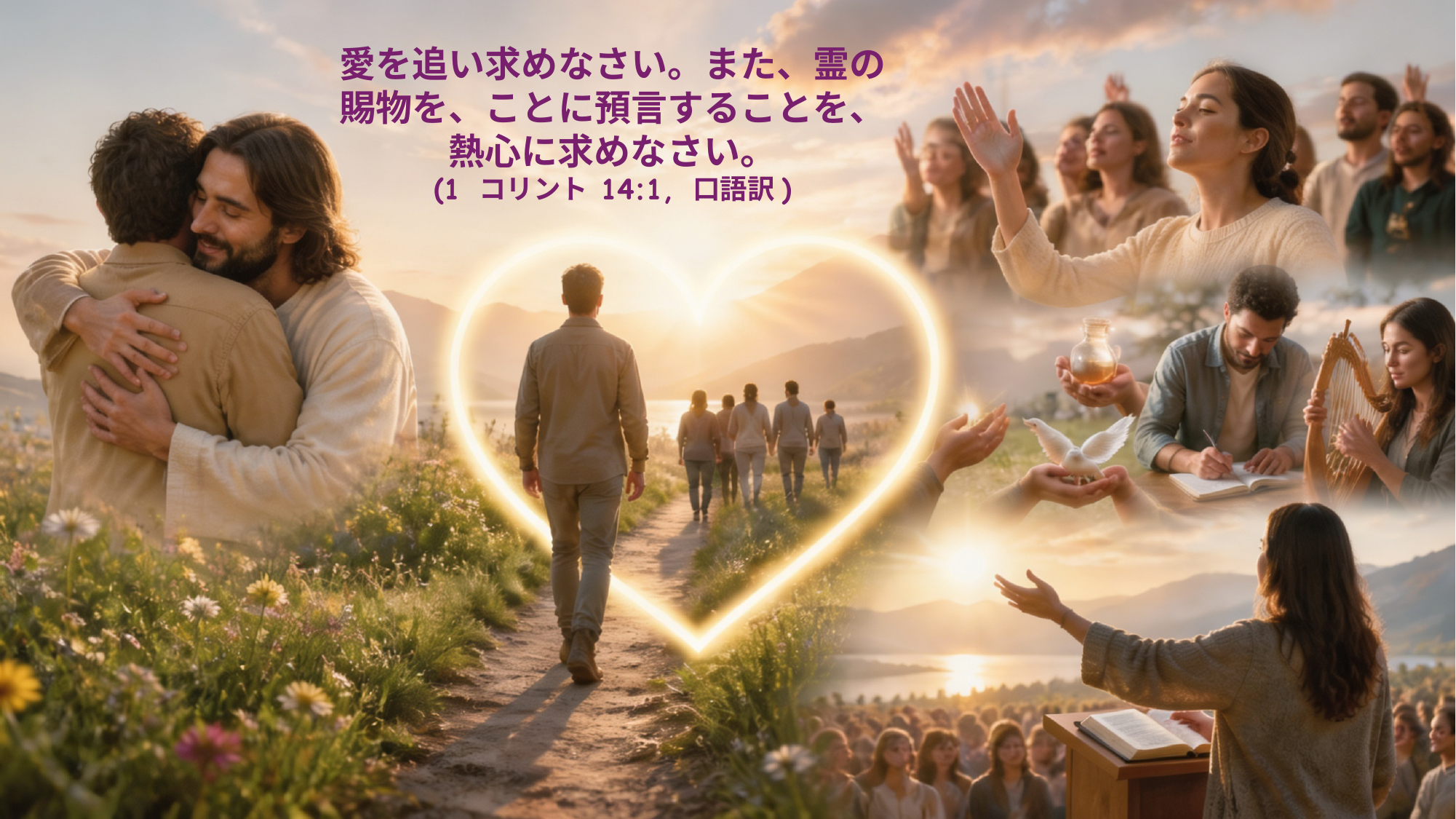

愛を追い求めなさい。また、霊の賜物を、ことに預言することを、熱心に求めなさい。
(1 コリント 14:1, 口語訳)